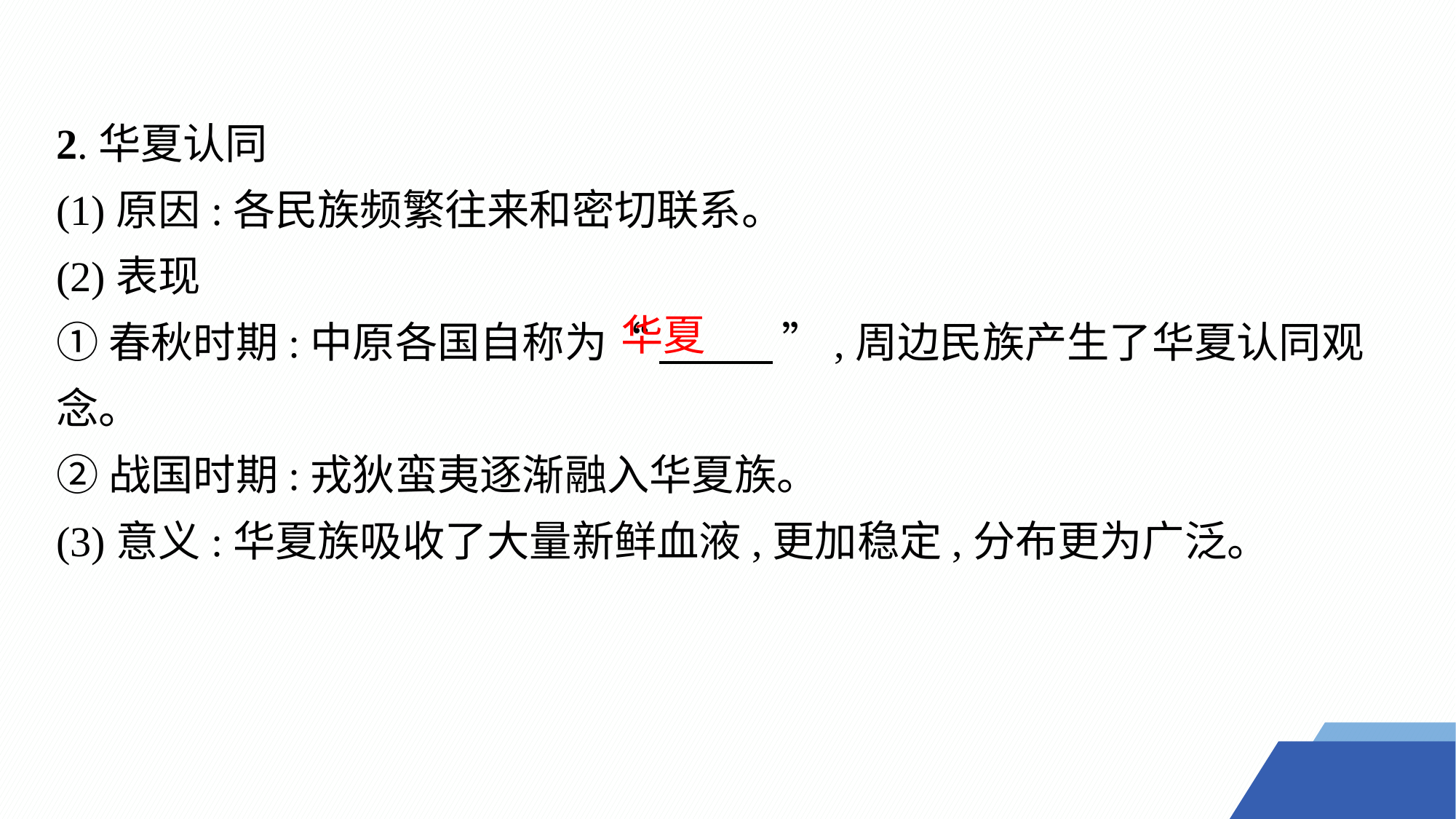

2.华夏认同
(1)原因:各民族频繁往来和密切联系。
(2)表现
①春秋时期:中原各国自称为“              ”,周边民族产生了华夏认同观念。
②战国时期:戎狄蛮夷逐渐融入华夏族。
(3)意义:华夏族吸收了大量新鲜血液,更加稳定,分布更为广泛。
华夏